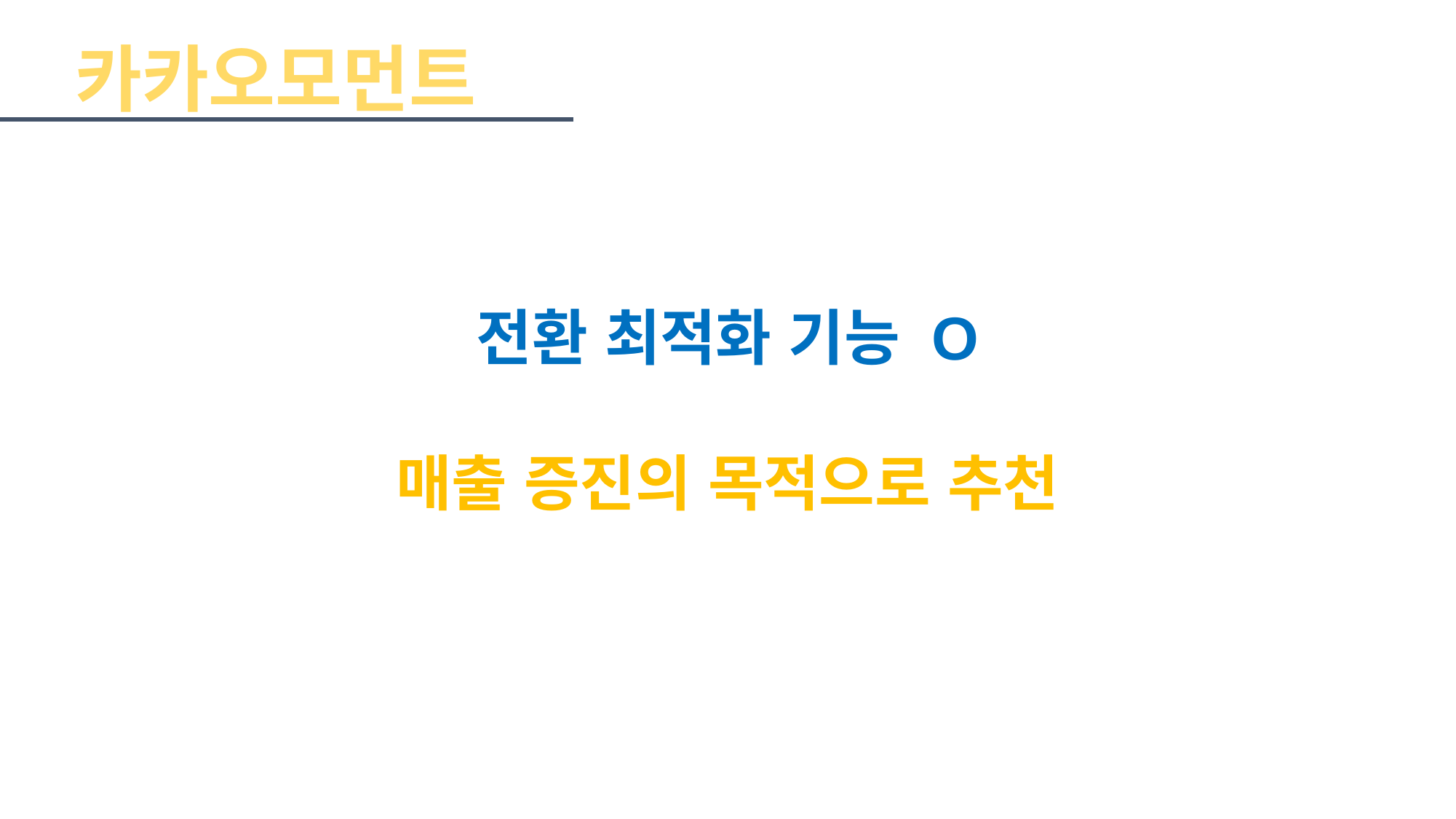

카카오모먼트
전환 최적화 기능 O

매출 증진의 목적으로 추천